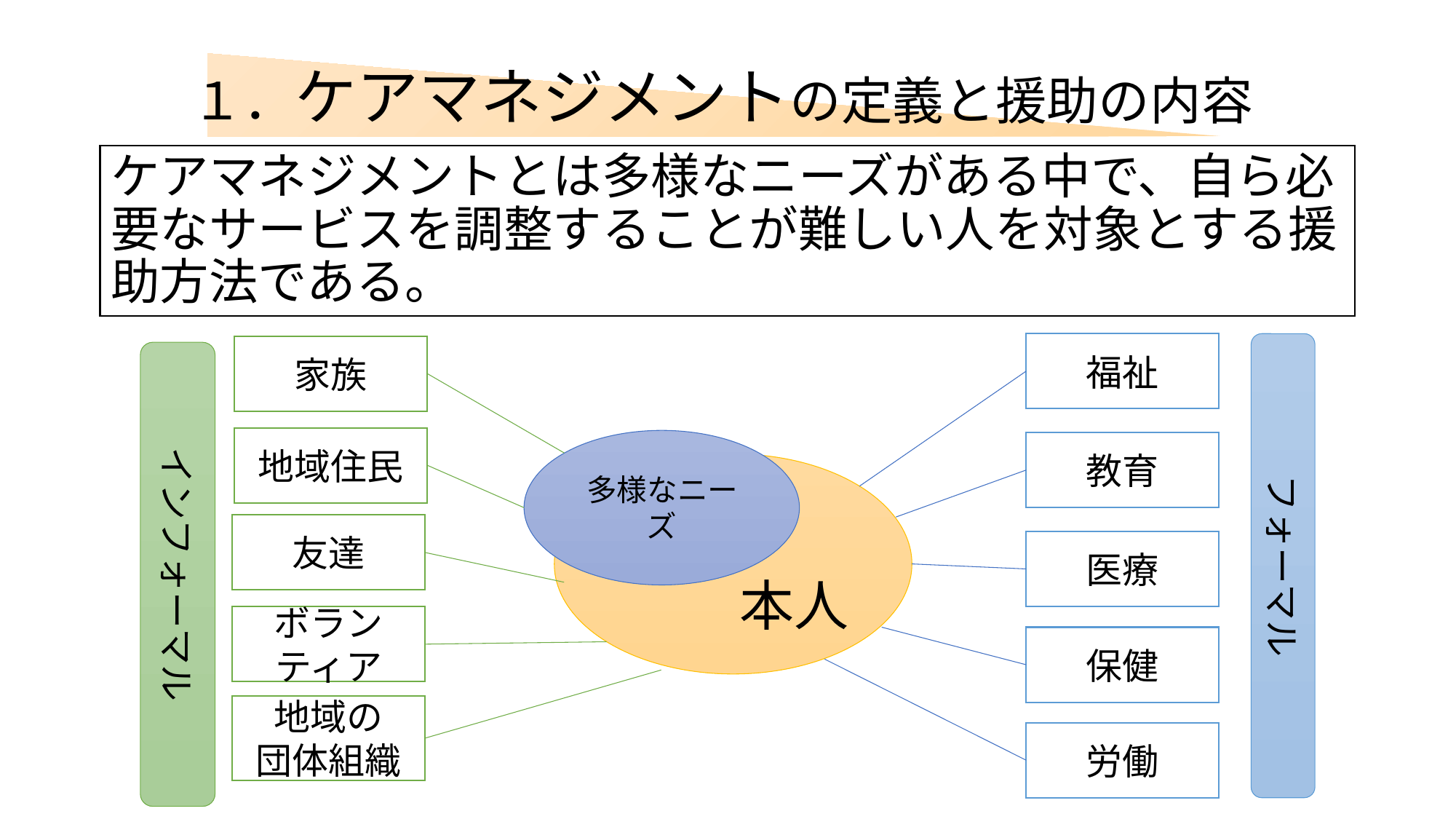

# １．ケアマネジメントの定義と援助の内容
ケアマネジメントとは多様なニーズがある中で、自ら必要なサービスを調整することが難しい人を対象とする援助方法である。
福祉
フォーマル
家族
インフォーマル
地域住民
多様なニーズ
教育
本人
友達
医療
ボランティア
保健
地域の
団体組織
労働